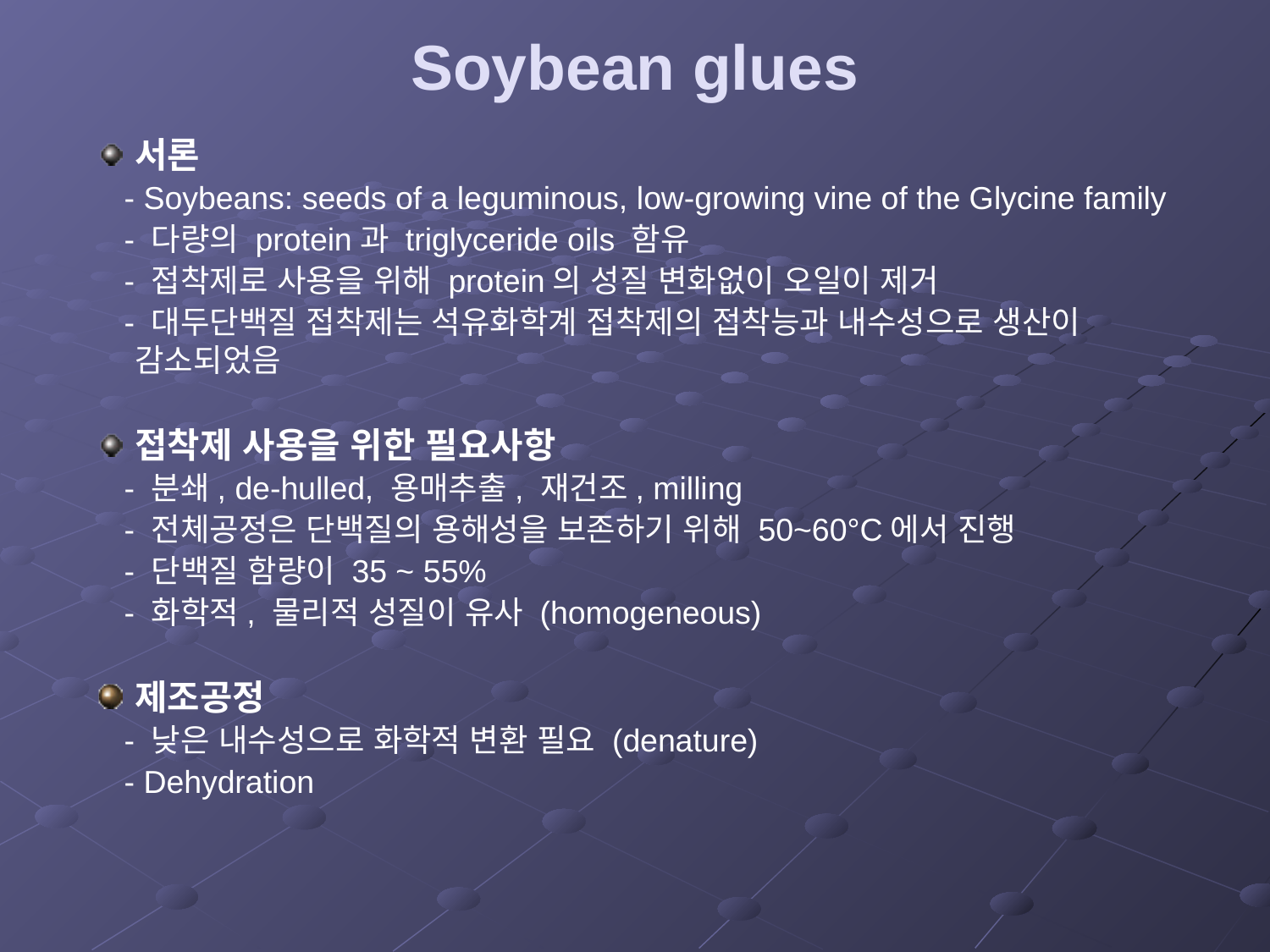

# Soybean glues
서론
   - Soybeans: seeds of a leguminous, low-growing vine of the Glycine family
   - 다량의 protein과 triglyceride oils 함유
   - 접착제로 사용을 위해 protein의 성질 변화없이 오일이 제거
   - 대두단백질 접착제는 석유화학계 접착제의 접착능과 내수성으로 생산이 감소되었음

접착제 사용을 위한 필요사항
   - 분쇄, de-hulled, 용매추출, 재건조, milling
   - 전체공정은 단백질의 용해성을 보존하기 위해 50~60°C에서 진행
   - 단백질 함량이 35 ~ 55%
   - 화학적, 물리적 성질이 유사 (homogeneous)

제조공정
   - 낮은 내수성으로 화학적 변환 필요 (denature)
   - Dehydration